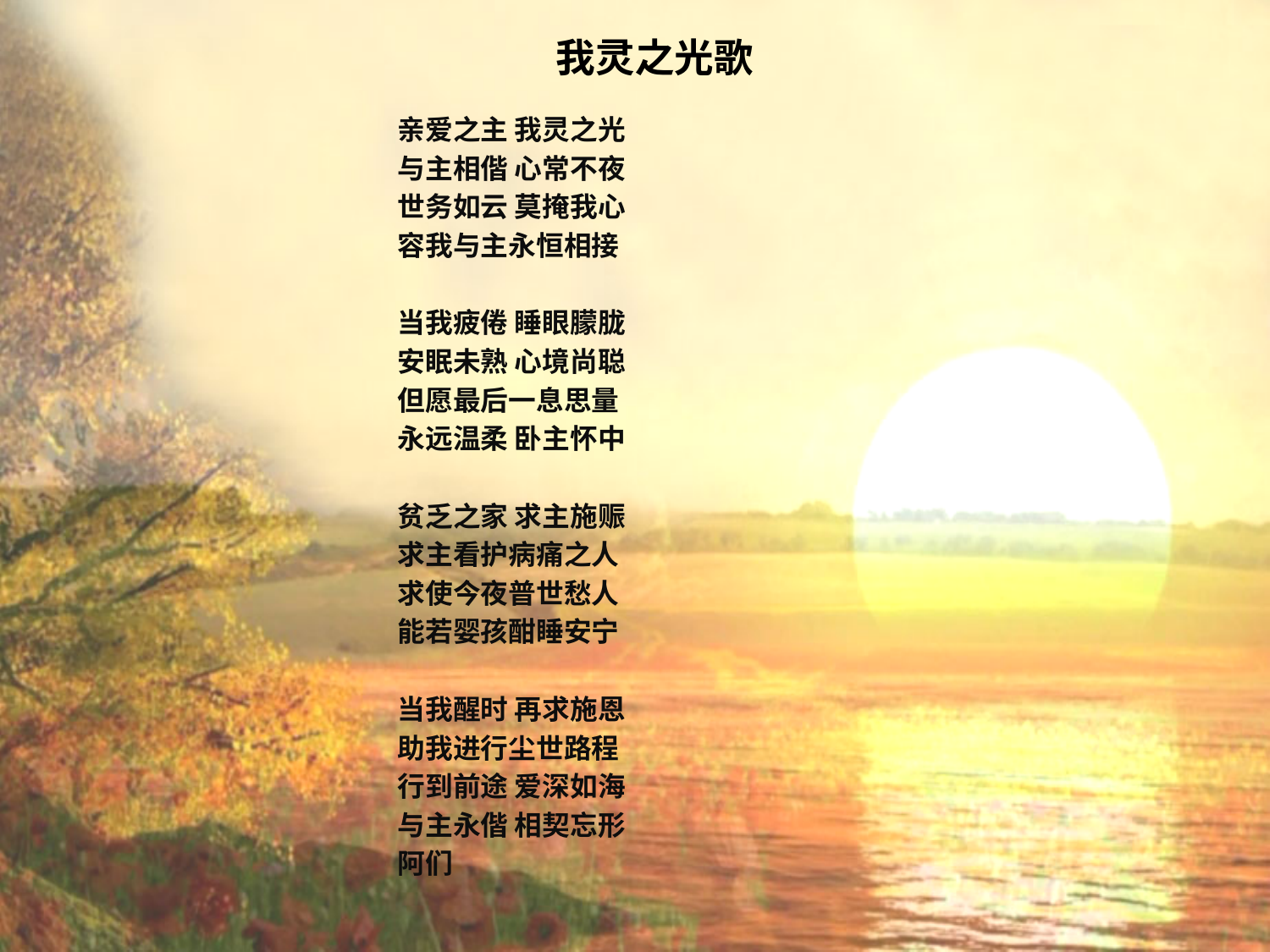

# 我灵之光歌
亲爱之主 我灵之光
与主相偕 心常不夜
世务如云 莫掩我心
容我与主永恒相接

当我疲倦 睡眼朦胧
安眠未熟 心境尚聪
但愿最后一息思量
永远温柔 卧主怀中

贫乏之家 求主施赈
求主看护病痛之人
求使今夜普世愁人
能若婴孩酣睡安宁

当我醒时 再求施恩
助我进行尘世路程
行到前途 爱深如海
与主永偕 相契忘形
阿们